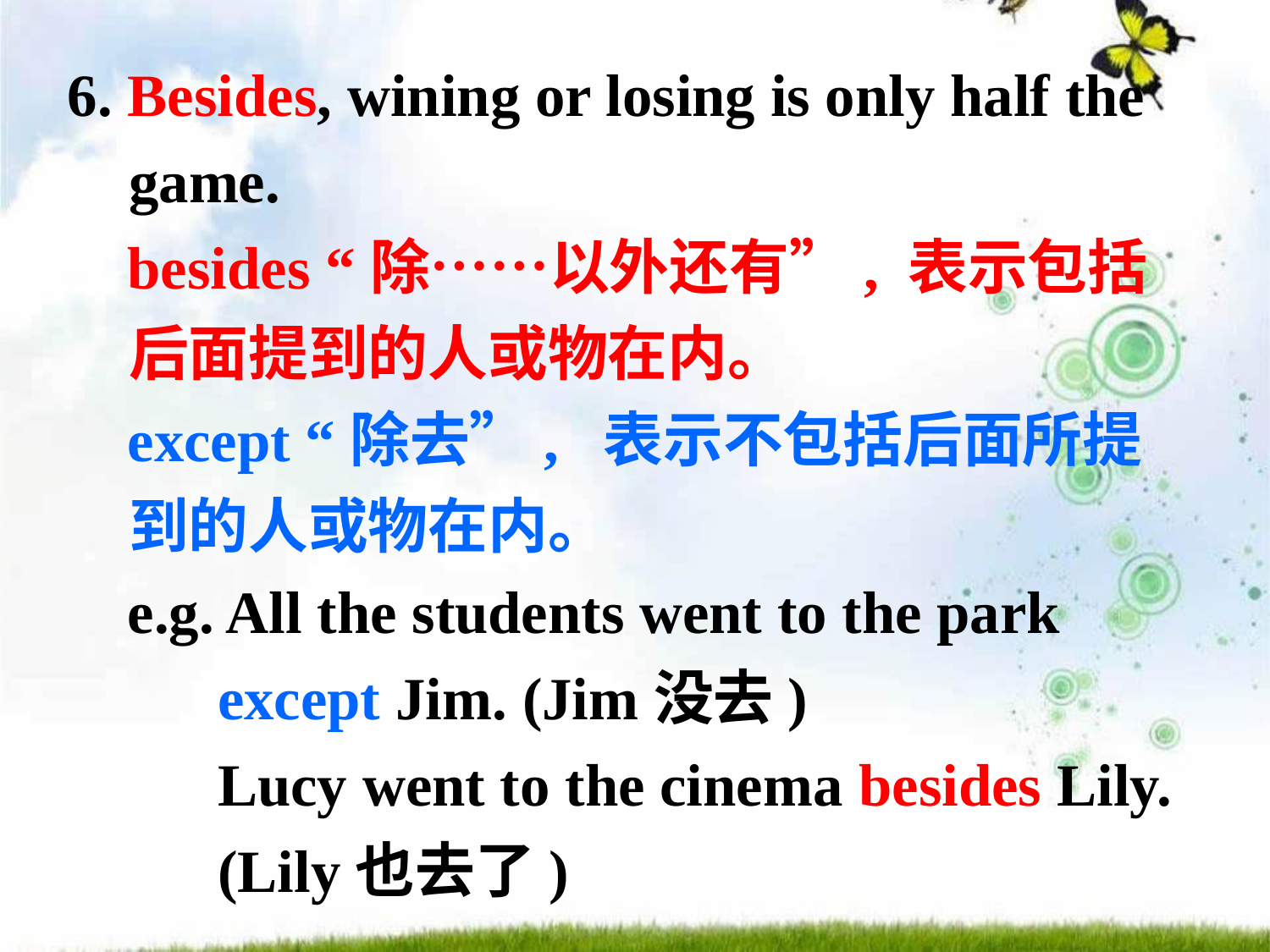

6. Besides, wining or losing is only half the game.
    besides “除……以外还有”, 表示包括后面提到的人或物在内。
    except “除去”,  表示不包括后面所提到的人或物在内。
    e.g. All the students went to the park
          except Jim. (Jim没去)
          Lucy went to the cinema besides Lily.
          (Lily也去了)